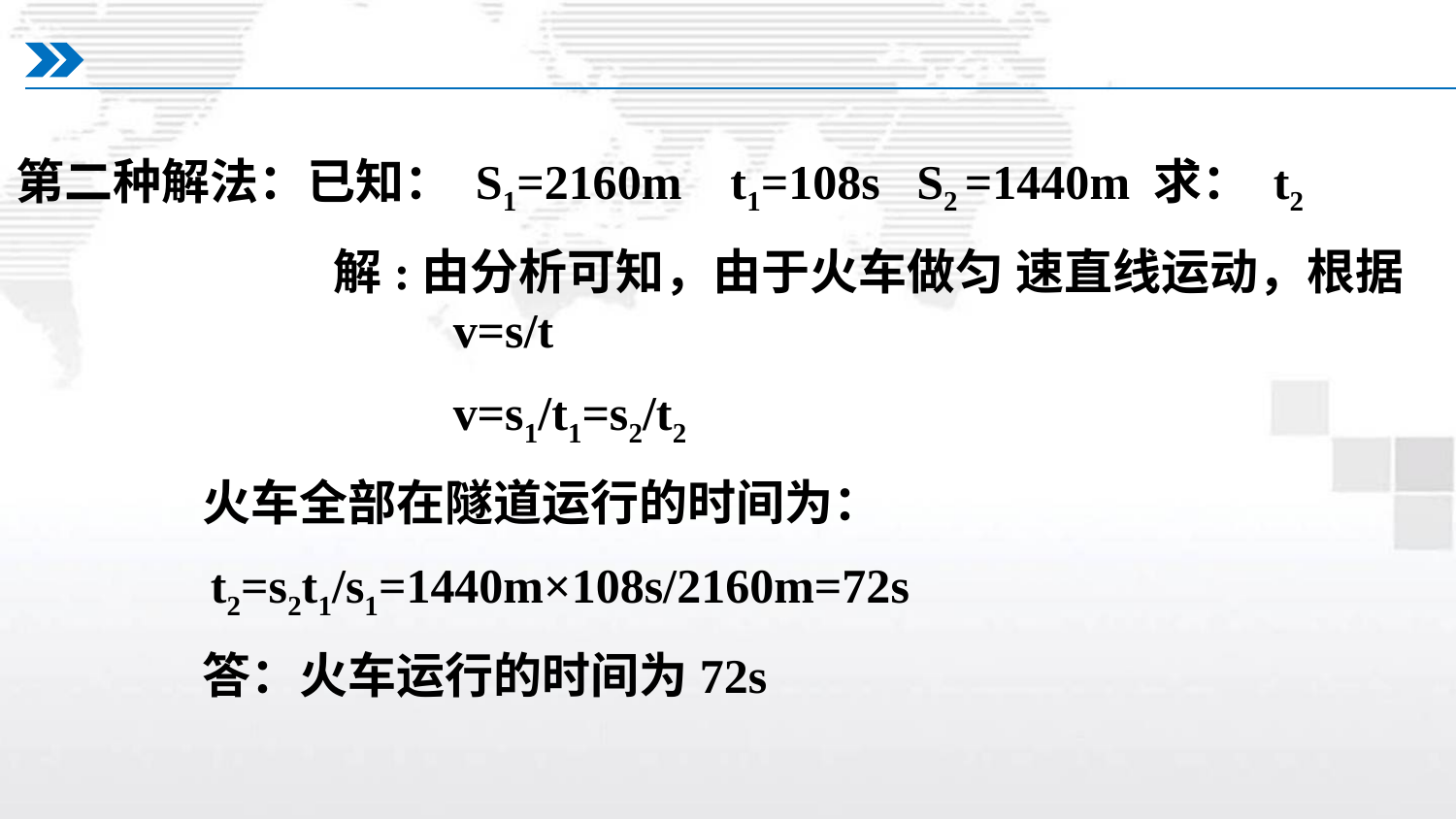

第二种解法：已知： S1=2160m    t1=108s   S2 =1440m 求： t2
                            解:由分析可知，由于火车做匀 速直线运动，根据			v=s/t
 		            v=s1/t1=s2/t2
                火车全部在隧道运行的时间为：
                t2=s2t1/s1=1440m×108s/2160m=72s
                答：火车运行的时间为72s